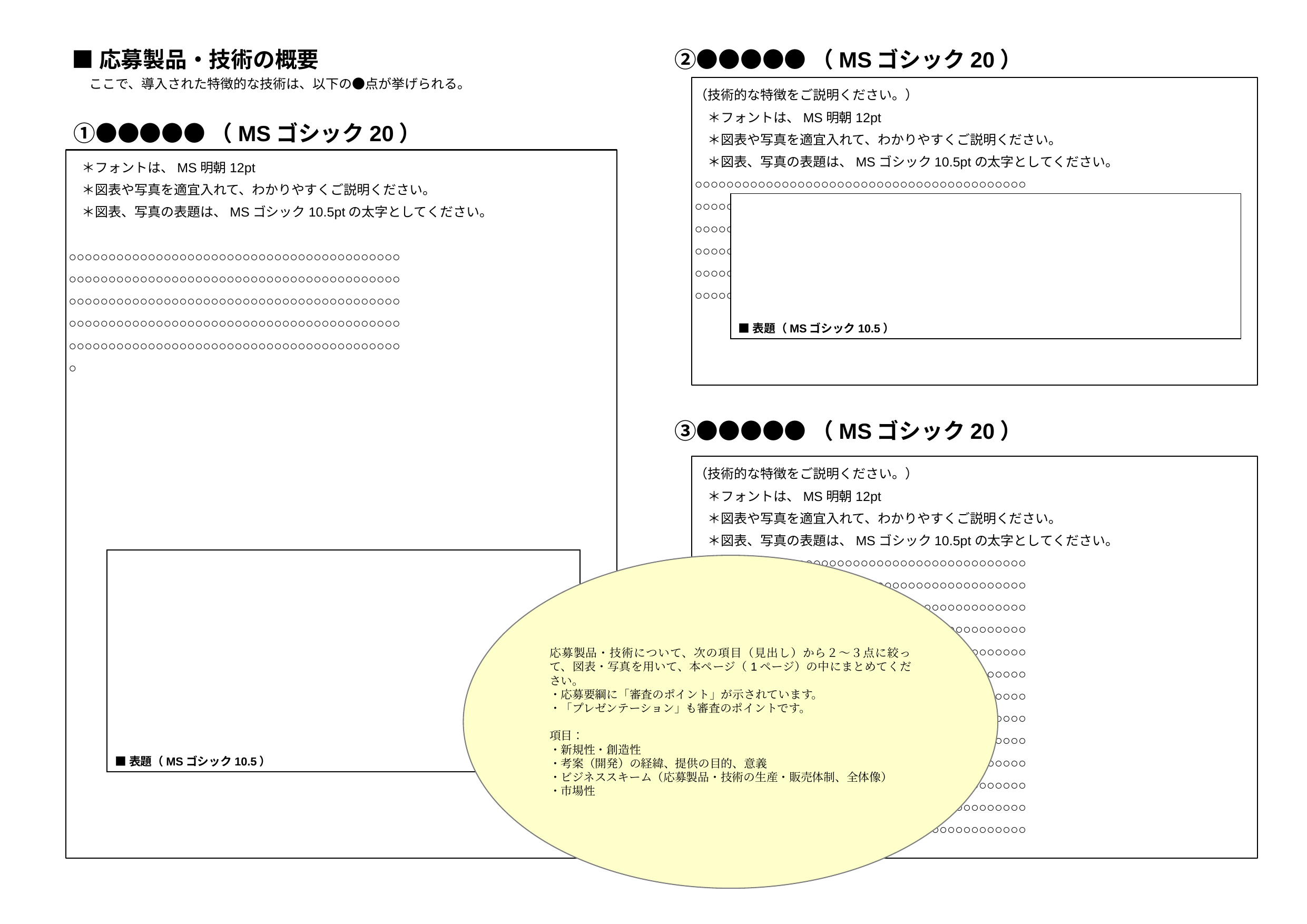

■応募製品・技術の概要
②●●●●●（MSゴシック20）
ここで、導入された特徴的な技術は、以下の●点が挙げられる。
（技術的な特徴をご説明ください。）
　＊フォントは、MS明朝12pt
　＊図表や写真を適宜入れて、わかりやすくご説明ください。
　＊図表、写真の表題は、MSゴシック10.5ptの太字としてください。
○○○○○○○○○○○○○○○○○○○○○○○○○○○○○○○○○○○○○○○○○○
○○○○○○○○○○○○○○○○○○○○○○○○○○○○○○○○○○○○○○○○○○
○○○○○○○○○○○○○○○○○○○○○○○○○○○○○○○○○○○○○○○○○○
○○○○○○○○○○○○○○○○○○○○○○○○○○○○○○○○○○○○○○○○○○
○○○○○○○○○○○○○○○○○○○○○○○○○○○○○○○○○○○○○○○○○○
○○○○○○○○○○○○○○○○○○○○○○○○○○○○○○○○○○○○○○○○○○
①●●●●●（MSゴシック20）
　＊フォントは、MS明朝12pt
　＊図表や写真を適宜入れて、わかりやすくご説明ください。
　＊図表、写真の表題は、MSゴシック10.5ptの太字としてください。

○○○○○○○○○○○○○○○○○○○○○○○○○○○○○○○○○○○○○○○○○○
○○○○○○○○○○○○○○○○○○○○○○○○○○○○○○○○○○○○○○○○○○
○○○○○○○○○○○○○○○○○○○○○○○○○○○○○○○○○○○○○○○○○○
○○○○○○○○○○○○○○○○○○○○○○○○○○○○○○○○○○○○○○○○○○
○○○○○○○○○○○○○○○○○○○○○○○○○○○○○○○○○○○○○○○○○○
○
■表題（MSゴシック10.5）
③●●●●●（MSゴシック20）
（技術的な特徴をご説明ください。）
　＊フォントは、MS明朝12pt
　＊図表や写真を適宜入れて、わかりやすくご説明ください。
　＊図表、写真の表題は、MSゴシック10.5ptの太字としてください。
○○○○○○○○○○○○○○○○○○○○○○○○○○○○○○○○○○○○○○○○○○
○○○○○○○○○○○○○○○○○○○○○○○○○○○○○○○○○○○○○○○○○○
○○○○○○○○○○○○○○○○○○○○○○○○○○○○○○○○○○○○○○○○○○
○○○○○○○○○○○○○○○○○○○○○○○○○○○○○○○○○○○○○○○○○○
○○○○○○○○○○○○○○○○○○○○○○○○○○○○○○○○○○○○○○○○○○
○○○○○○○○○○○○○○○○○○○○○○○○○○○○○○○○○○○○○○○○○○
○○○○○○○○○○○○○○○○○○○○○○○○○○○○○○○○○○○○○○○○○○
○○○○○○○○○○○○○○○○○○○○○○○○○○○○○○○○○○○○○○○○○○
○○○○○○○○○○○○○○○○○○○○○○○○○○○○○○○○○○○○○○○○○○
○○○○○○○○○○○○○○○○○○○○○○○○○○○○○○○○○○○○○○○○○○
○○○○○○○○○○○○○○○○○○○○○○○○○○○○○○○○○○○○○○○○○○
○○○○○○○○○○○○○○○○○○○○○○○○○○○○○○○○○○○○○○○○○○
○○○○○○○○○○○○○○○○○○○○○○○○○○○○○○○○○○○○○○○○○○
■表題（MSゴシック10.5）
応募製品・技術について、次の項目（見出し）から２～３点に絞って、図表・写真を用いて、本ページ（1ページ）の中にまとめてください。
・応募要綱に「審査のポイント」が示されています。
・「プレゼンテーション」も審査のポイントです。

項目：
・新規性・創造性
・考案（開発）の経緯、提供の目的、意義
・ビジネススキーム（応募製品・技術の生産・販売体制、全体像）
・市場性